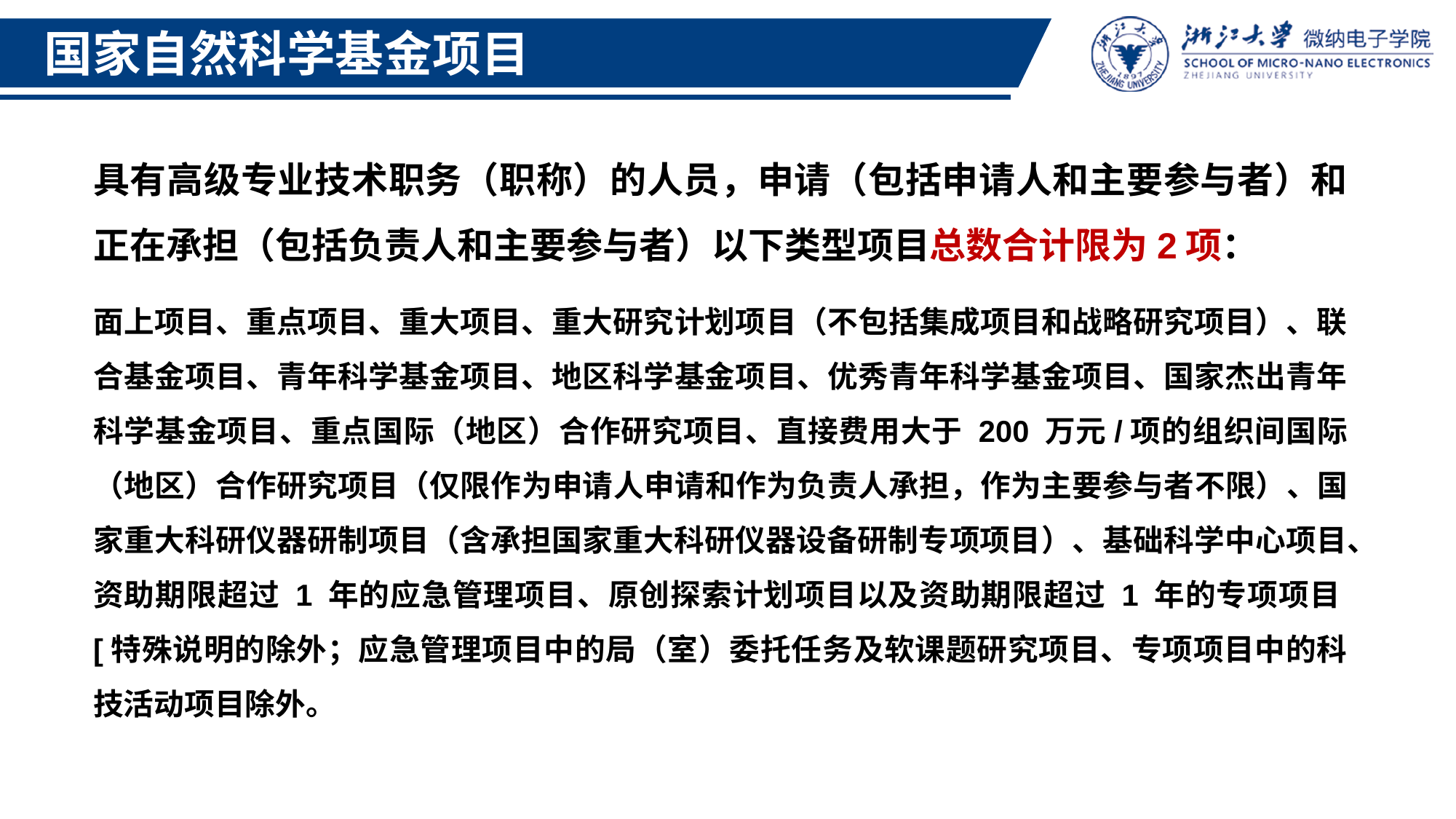

国家自然科学基金项目
具有高级专业技术职务（职称）的人员，申请（包括申请人和主要参与者）和正在承担（包括负责人和主要参与者）以下类型项目总数合计限为2项：
面上项目、重点项目、重大项目、重大研究计划项目（不包括集成项目和战略研究项目）、联合基金项目、青年科学基金项目、地区科学基金项目、优秀青年科学基金项目、国家杰出青年科学基金项目、重点国际（地区）合作研究项目、直接费用大于 200 万元/项的组织间国际（地区）合作研究项目（仅限作为申请人申请和作为负责人承担，作为主要参与者不限）、国家重大科研仪器研制项目（含承担国家重大科研仪器设备研制专项项目）、基础科学中心项目、资助期限超过 1 年的应急管理项目、原创探索计划项目以及资助期限超过 1 年的专项项目[特殊说明的除外；应急管理项目中的局（室）委托任务及软课题研究项目、专项项目中的科技活动项目除外。